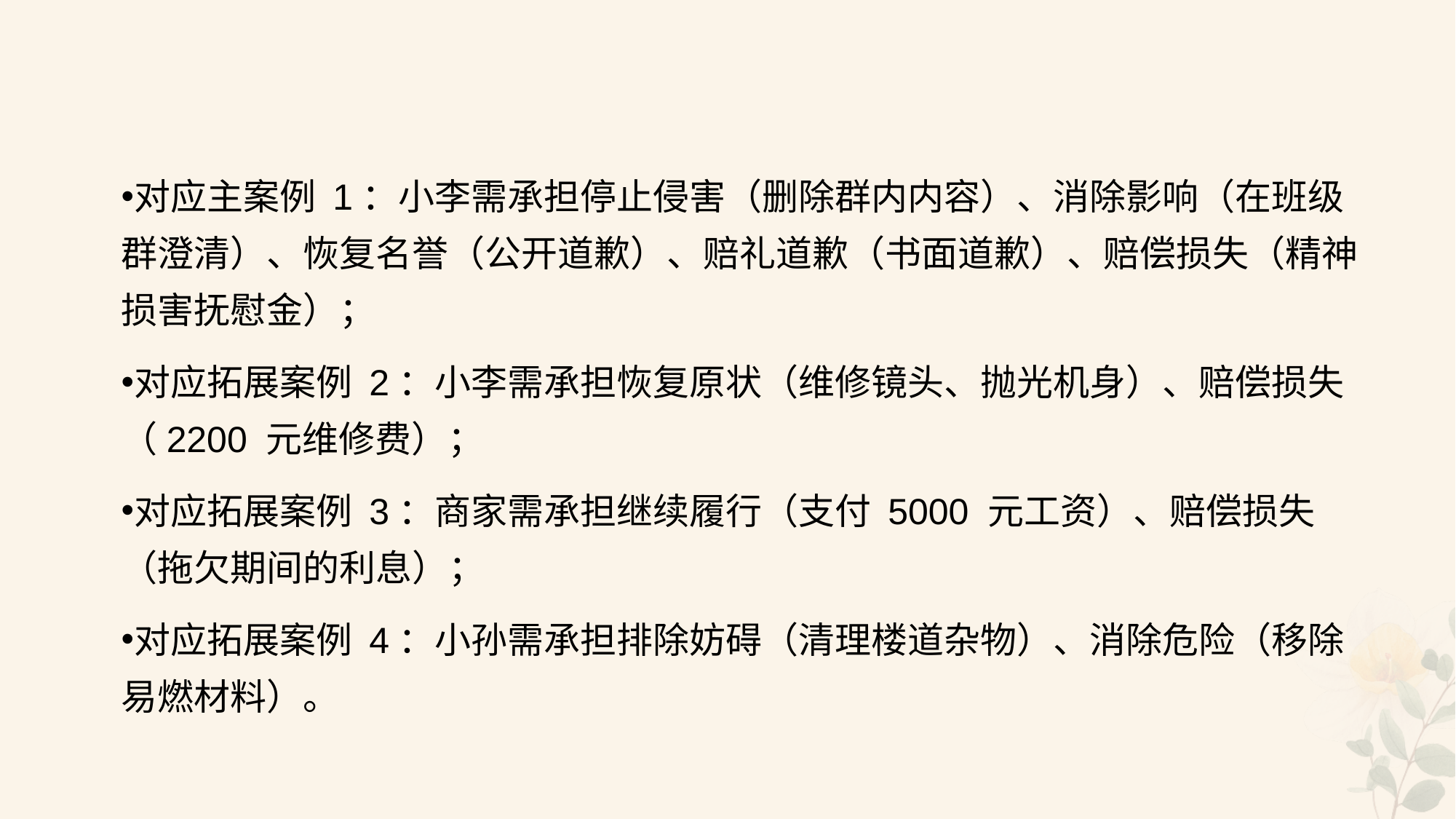

#
对应主案例 1：小李需承担停止侵害（删除群内内容）、消除影响（在班级群澄清）、恢复名誉（公开道歉）、赔礼道歉（书面道歉）、赔偿损失（精神损害抚慰金）；
对应拓展案例 2：小李需承担恢复原状（维修镜头、抛光机身）、赔偿损失（2200 元维修费）；
对应拓展案例 3：商家需承担继续履行（支付 5000 元工资）、赔偿损失（拖欠期间的利息）；
对应拓展案例 4：小孙需承担排除妨碍（清理楼道杂物）、消除危险（移除易燃材料）。